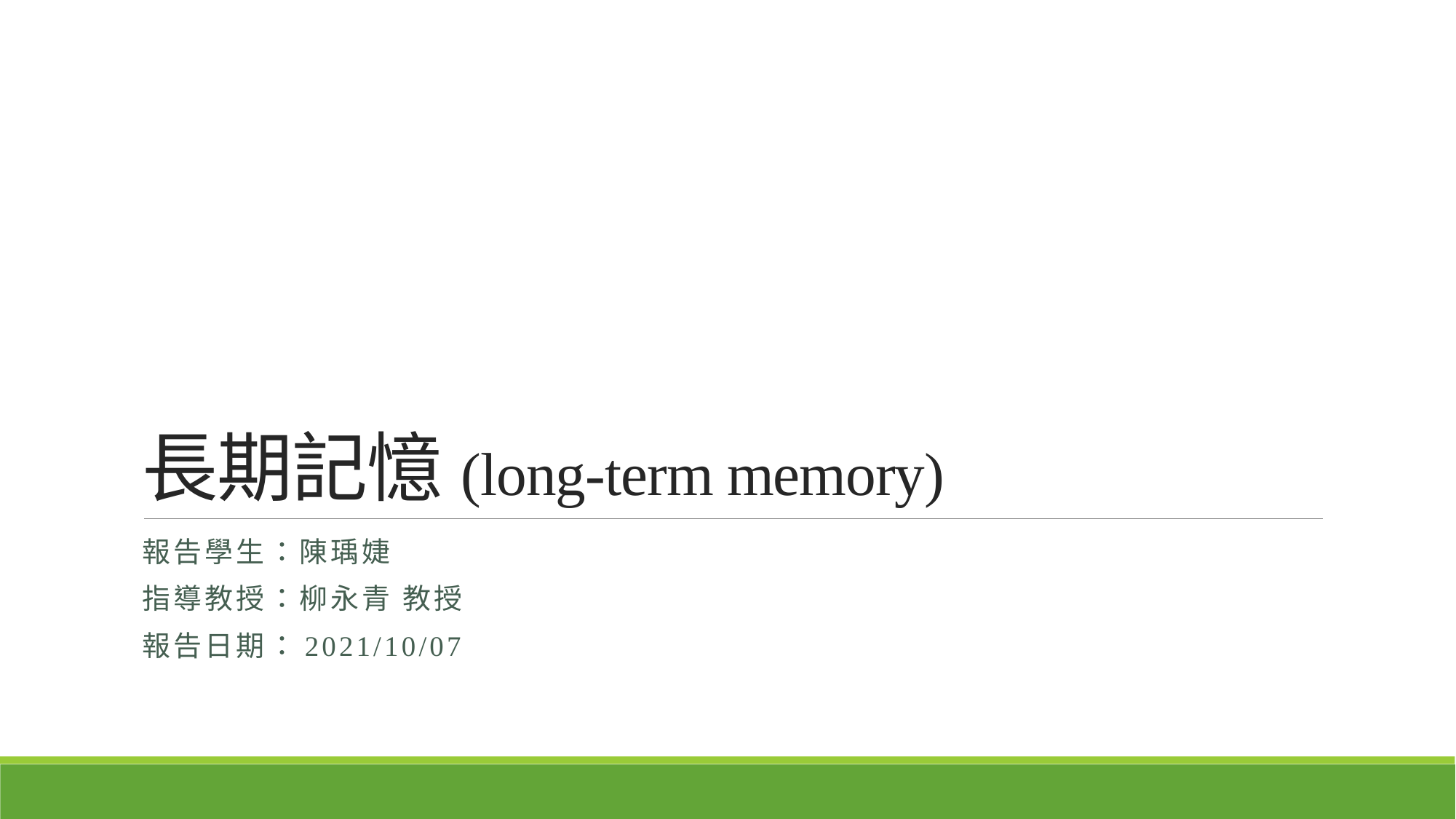

# 長期記憶(long-term memory)
報告學生：陳瑀婕
指導教授：柳永青 教授
報告日期：2021/10/07